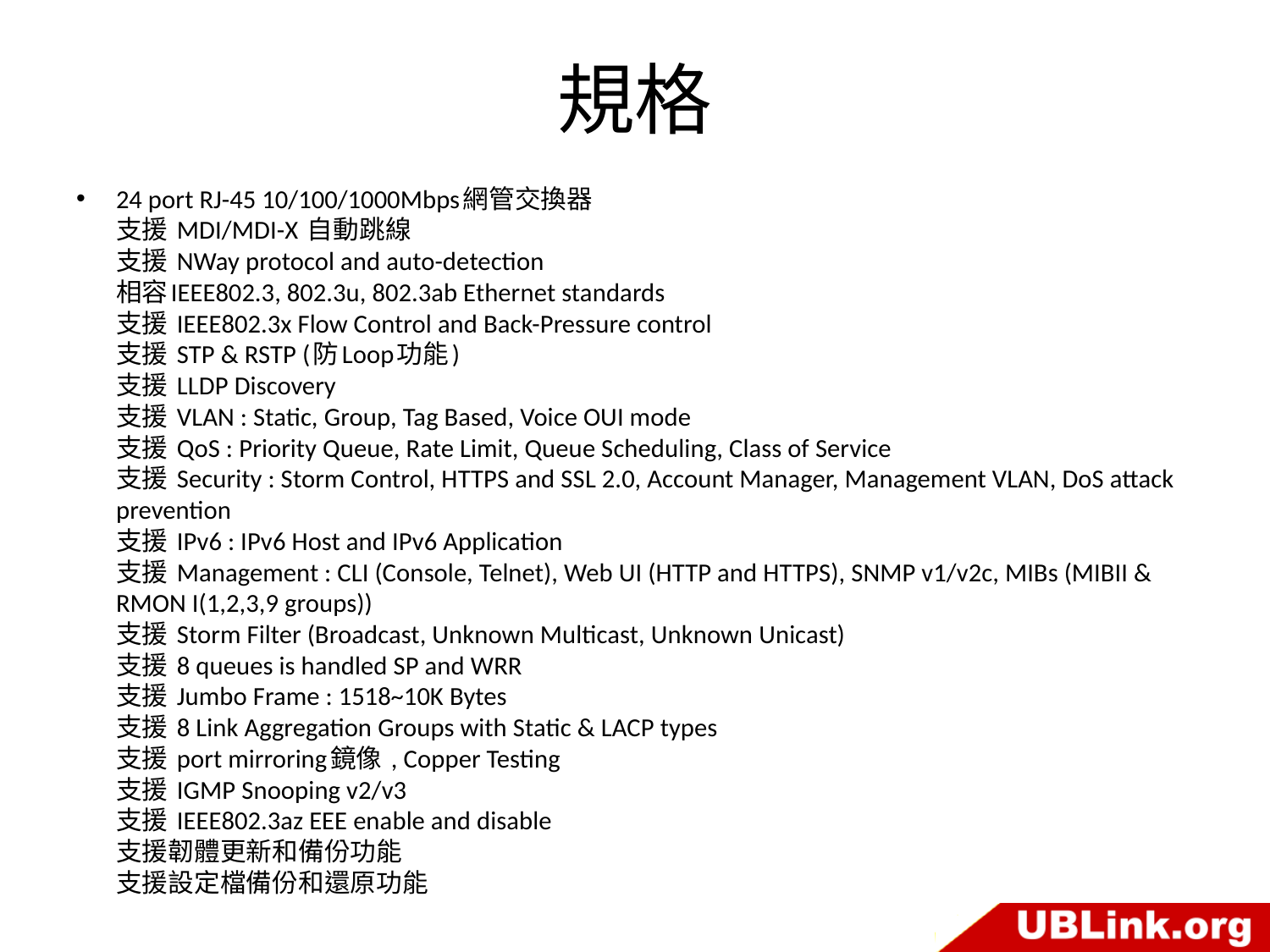

# 規格
24 port RJ-45 10/100/1000Mbps網管交換器
支援 MDI/MDI-X 自動跳線
支援 NWay protocol and auto-detection
相容IEEE802.3, 802.3u, 802.3ab Ethernet standards
支援 IEEE802.3x Flow Control and Back-Pressure control
支援 STP & RSTP (防Loop功能)
支援 LLDP Discovery
支援 VLAN : Static, Group, Tag Based, Voice OUI mode
支援 QoS : Priority Queue, Rate Limit, Queue Scheduling, Class of Service
支援 Security : Storm Control, HTTPS and SSL 2.0, Account Manager, Management VLAN, DoS attack prevention
支援 IPv6 : IPv6 Host and IPv6 Application
支援 Management : CLI (Console, Telnet), Web UI (HTTP and HTTPS), SNMP v1/v2c, MIBs (MIBII & RMON I(1,2,3,9 groups))
支援 Storm Filter (Broadcast, Unknown Multicast, Unknown Unicast)
支援 8 queues is handled SP and WRR
支援 Jumbo Frame : 1518~10K Bytes
支援 8 Link Aggregation Groups with Static & LACP types
支援 port mirroring鏡像 , Copper Testing
支援 IGMP Snooping v2/v3
支援 IEEE802.3az EEE enable and disable
支援韌體更新和備份功能
支援設定檔備份和還原功能